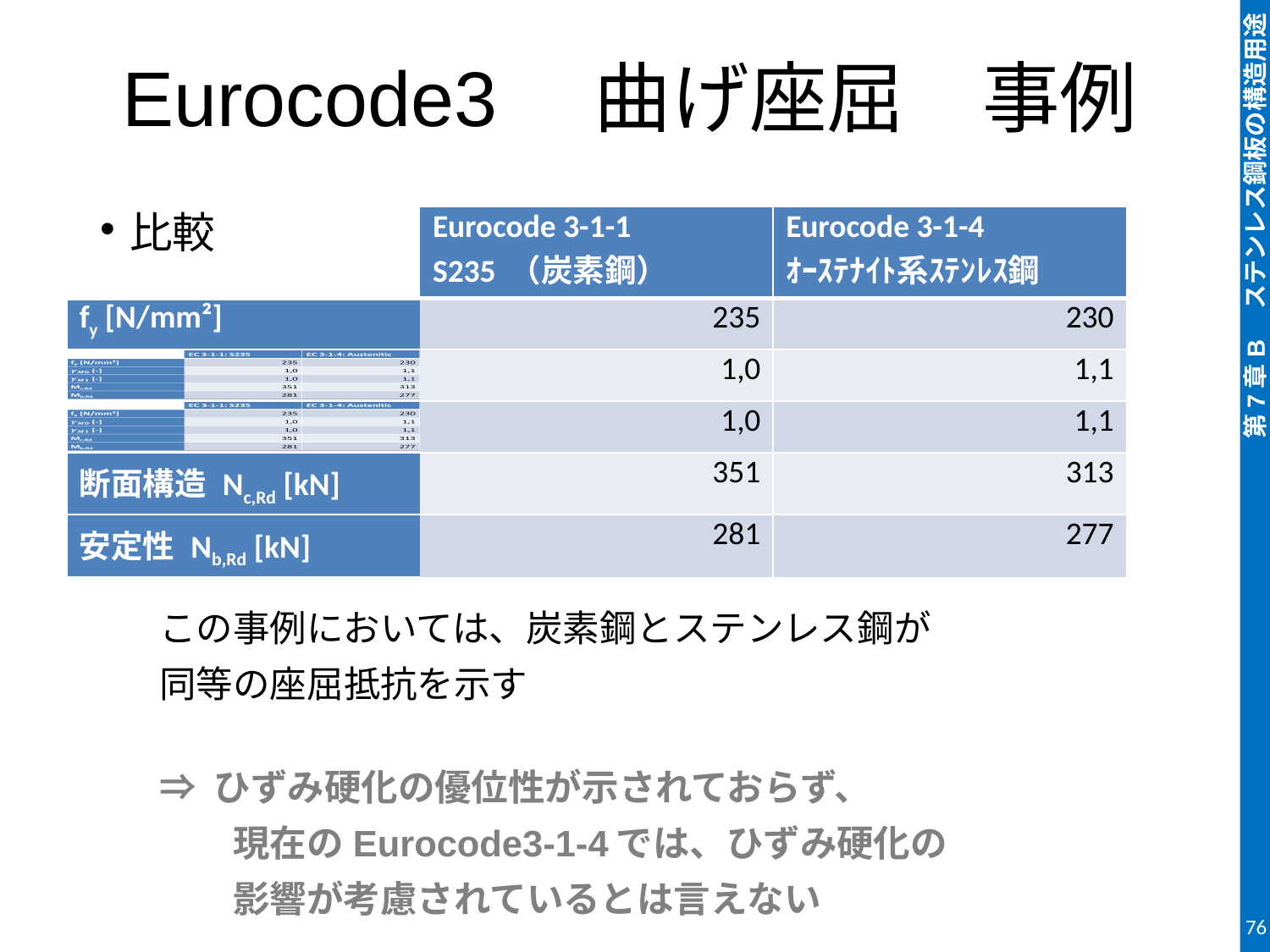

# Eurocode3　曲げ座屈　事例
比較

この事例においては、炭素鋼とステンレス鋼が
同等の座屈抵抗を示す
⇒ ひずみ硬化の優位性が示されておらず、
　　現在のEurocode3-1-4では、ひずみ硬化の
　　影響が考慮されているとは言えない
|  | Eurocode 3-1-1 S235 （炭素鋼） | Eurocode 3-1-4 ｵｰｽﾃﾅｲﾄ系ｽﾃﾝﾚｽ鋼 |
| --- | --- | --- |
| fy [N/mm²] | 235 | 230 |
|  | 1,0 | 1,1 |
|  | 1,0 | 1,1 |
| 断面構造 Nc,Rd [kN] | 351 | 313 |
| 安定性 Nb,Rd [kN] | 281 | 277 |
76